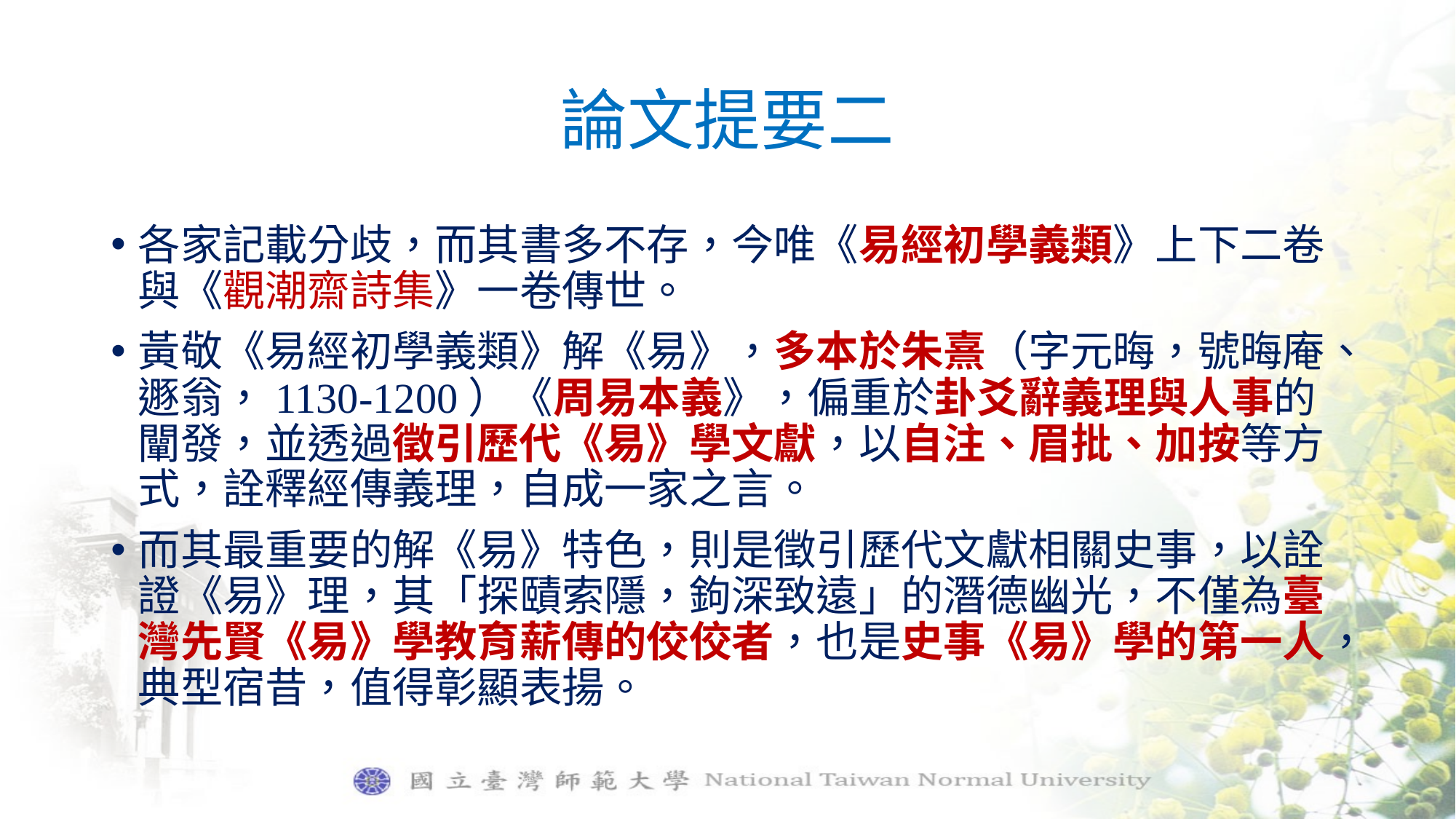

# 論文提要二
各家記載分歧，而其書多不存，今唯《易經初學義類》上下二卷與《觀潮齋詩集》一卷傳世。
黃敬《易經初學義類》解《易》，多本於朱熹（字元晦，號晦庵、遯翁，1130-1200）《周易本義》，偏重於卦爻辭義理與人事的闡發，並透過徵引歷代《易》學文獻，以自注、眉批、加按等方式，詮釋經傳義理，自成一家之言。
而其最重要的解《易》特色，則是徵引歷代文獻相關史事，以詮證《易》理，其「探賾索隱，鉤深致遠」的潛德幽光，不僅為臺灣先賢《易》學教育薪傳的佼佼者，也是史事《易》學的第一人，典型宿昔，值得彰顯表揚。